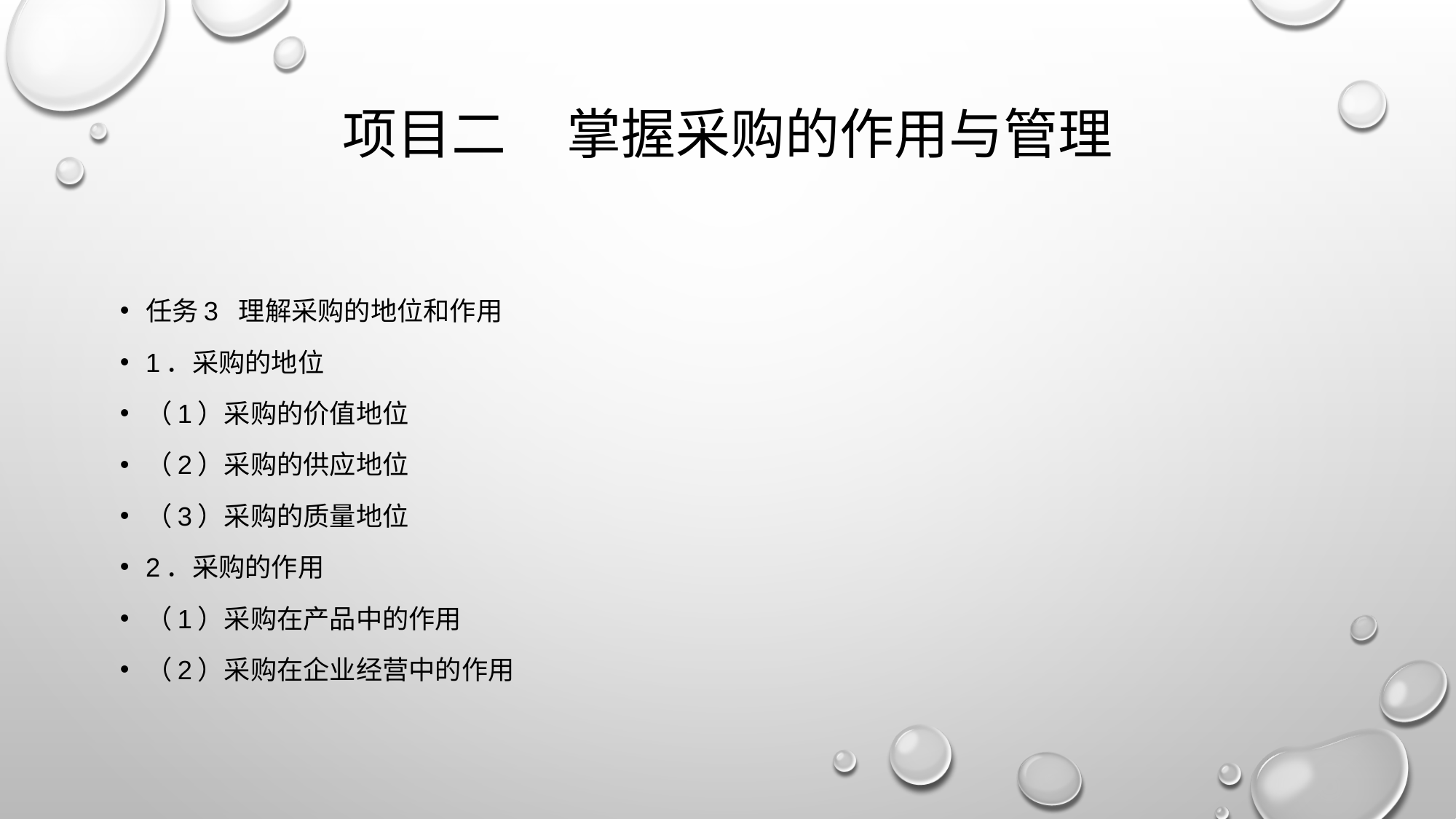

# 项目二     掌握采购的作用与管理
任务3  理解采购的地位和作用
1．采购的地位
（1）采购的价值地位
（2）采购的供应地位
（3）采购的质量地位
2．采购的作用
（1）采购在产品中的作用
（2）采购在企业经营中的作用